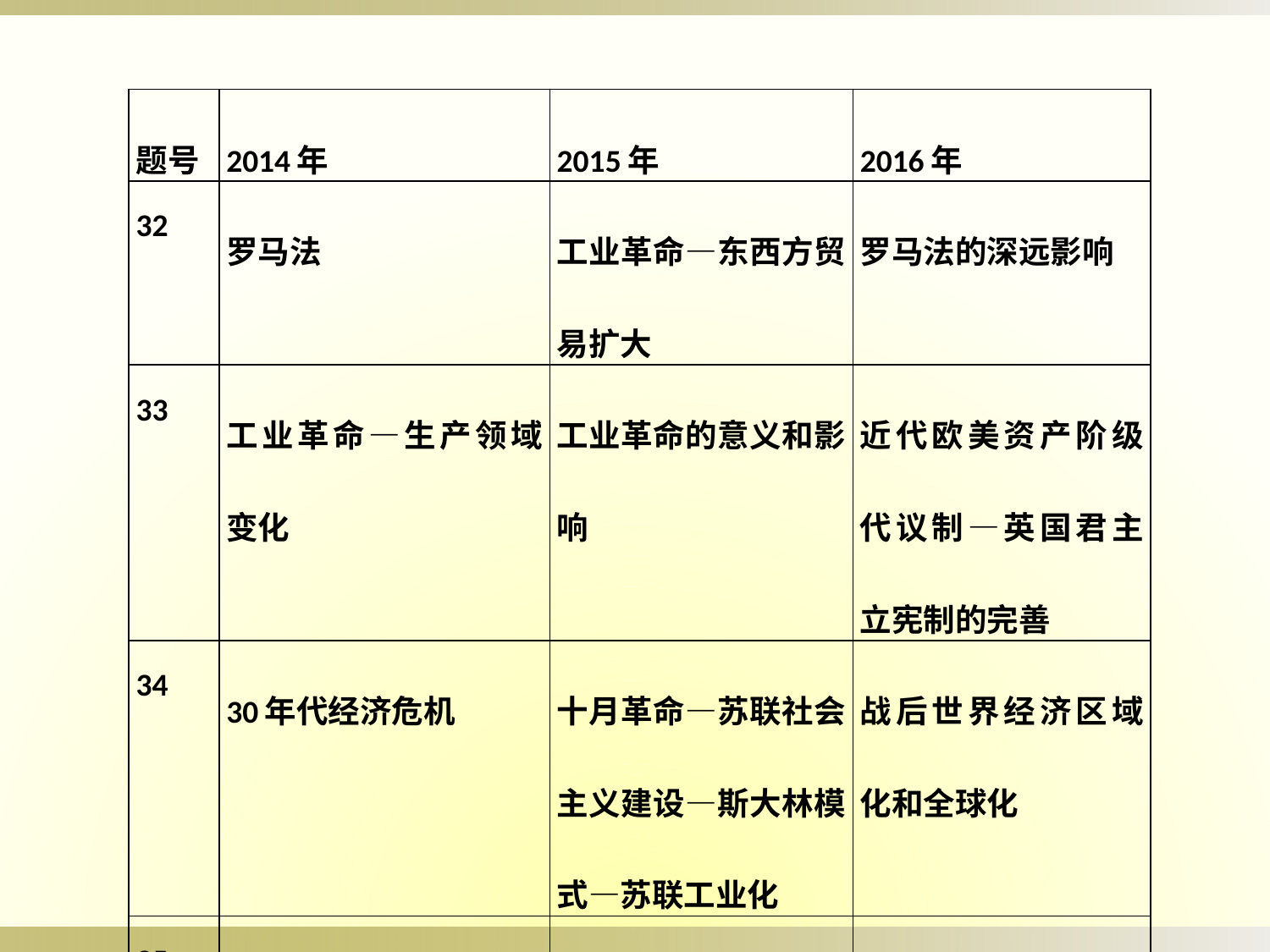

| 题号 | 2014年 | 2015年 | 2016年 |
| --- | --- | --- | --- |
| 32 | 罗马法 | 工业革命—东西方贸易扩大 | 罗马法的深远影响 |
| 33 | 工业革命—生产领域变化 | 工业革命的意义和影响 | 近代欧美资产阶级代议制—英国君主立宪制的完善 |
| 34 | 30年代经济危机 | 十月革命—苏联社会主义建设—斯大林模式—苏联工业化 | 战后世界经济区域化和全球化 |
| 35 | 战后格局—90年代欧盟扩大 | 战后政治格局—冷战中的主线（50-70） | 冷战，两极格局，马歇尔计划 |